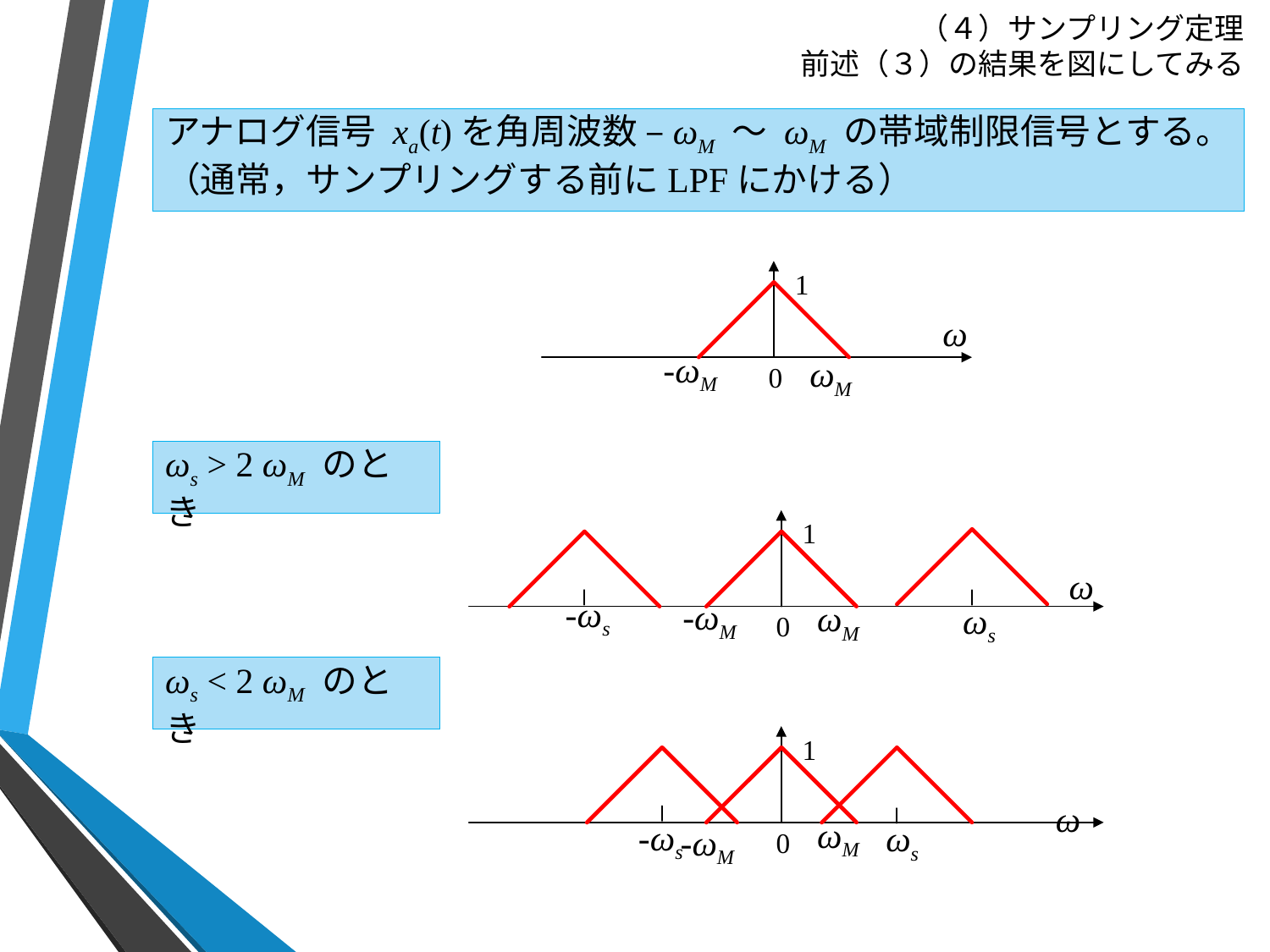

# （４）サンプリング定理 前述（３）の結果を図にしてみる
アナログ信号 xa(t)を角周波数 –ωM ～ ωM の帯域制限信号とする。
（通常，サンプリングする前にLPFにかける）
1
ω
-ωM
ωM
0
ωs > 2 ωM のとき
1
ω
-ωs
-ωM
ωM
ωs
0
ωs < 2 ωM のとき
1
ω
ωM
-ωs
ωs
-ωM
0